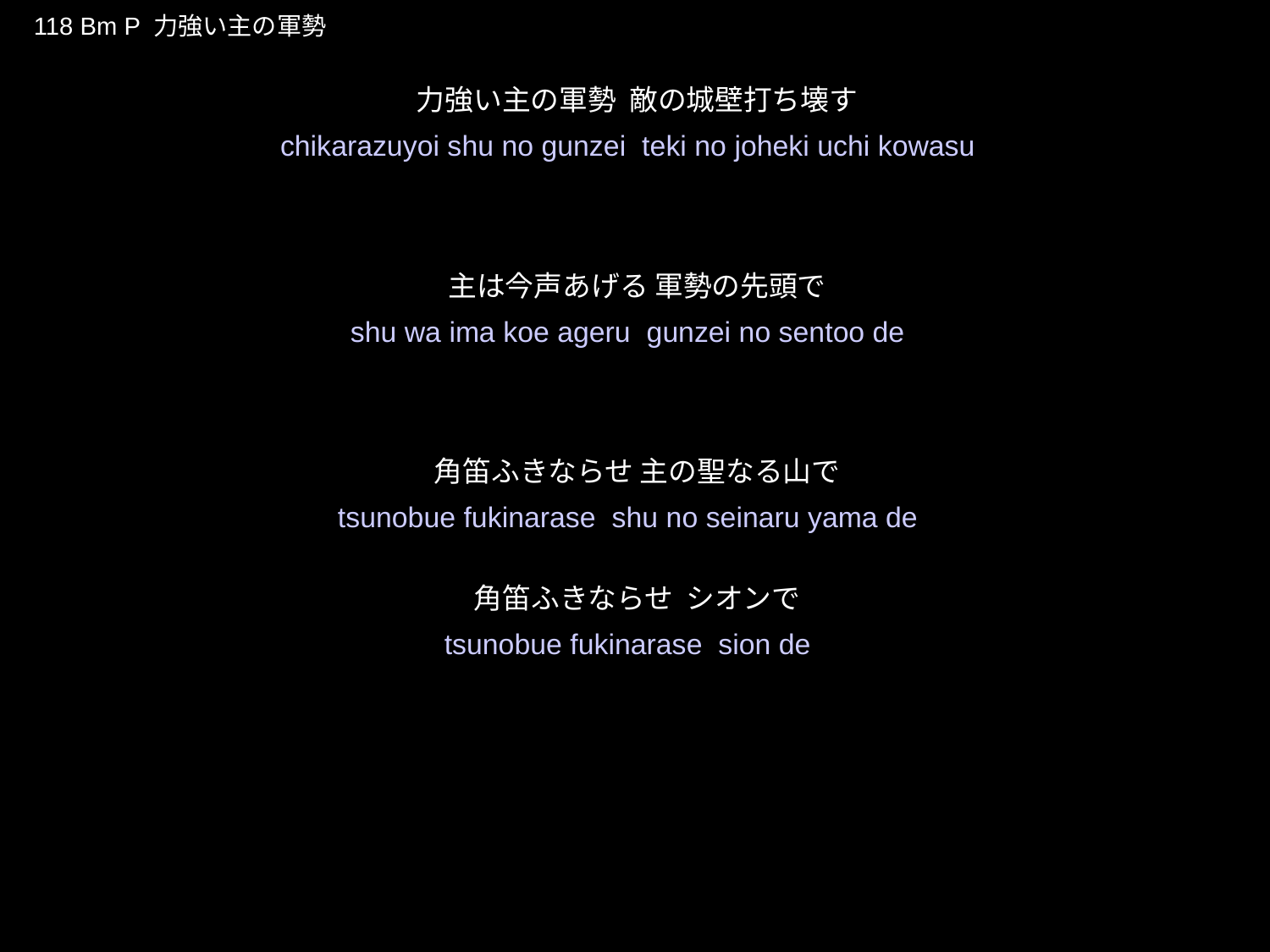

ちからづよいしゅのぐんぜい
★P
118 Bm P 力強い主の軍勢
力強い主の軍勢  敵の城壁打ち壊す
主は今声あげる 軍勢の先頭で
角笛ふきならせ 主の聖なる山で
角笛ふきならせ  シオンで
★３
chikarazuyoi shu no gunzei  teki no joheki uchi kowasu
shu wa ima koe ageru  gunzei no sentoo de
tsunobue fukinarase  shu no seinaru yama de
tsunobue fukinarase  sion de